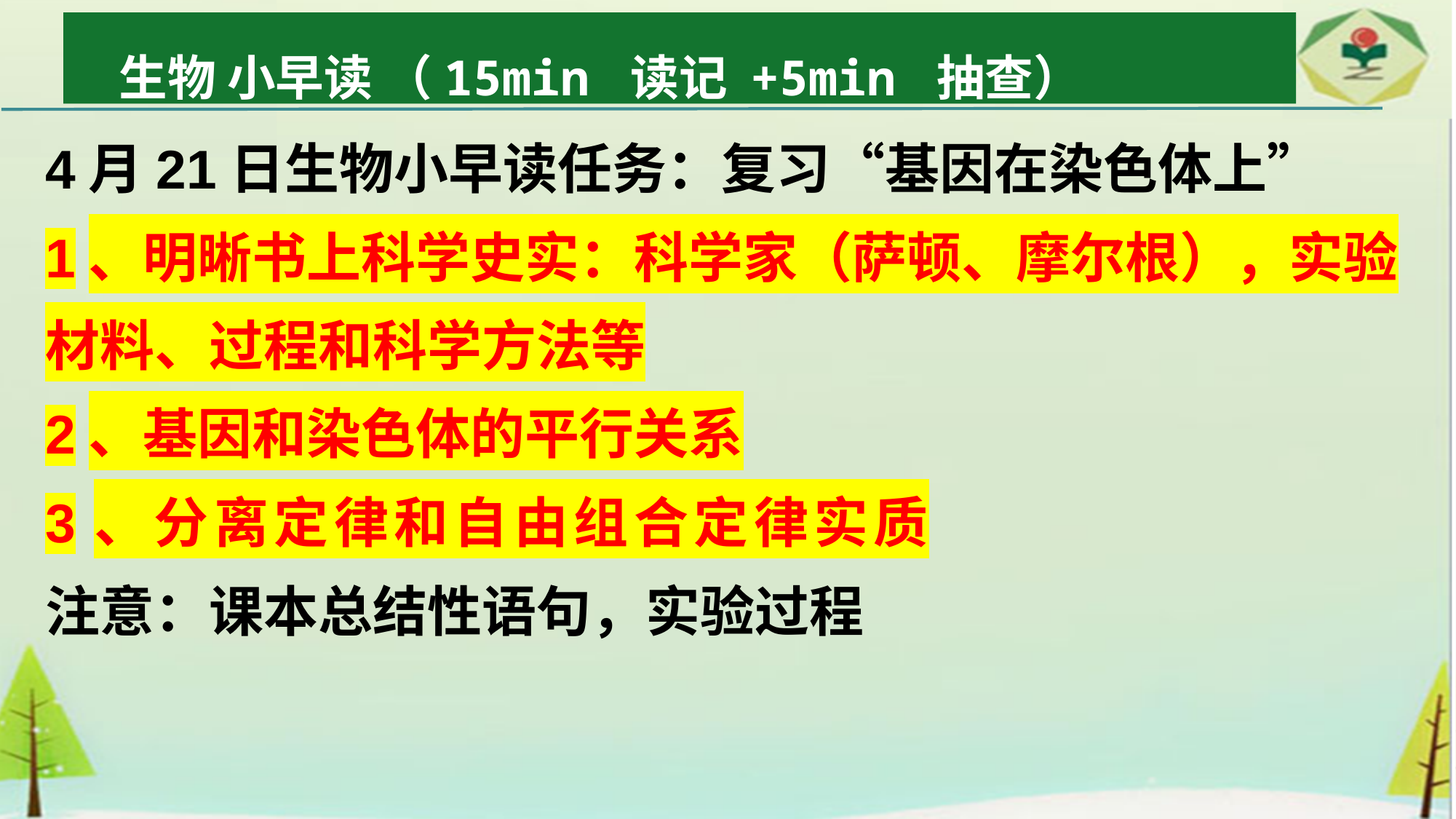

4月21日生物小早读任务：复习“基因在染色体上”
1、明晰书上科学史实：科学家（萨顿、摩尔根），实验材料、过程和科学方法等
2、基因和染色体的平行关系
3、分离定律和自由组合定律实质
注意：课本总结性语句，实验过程